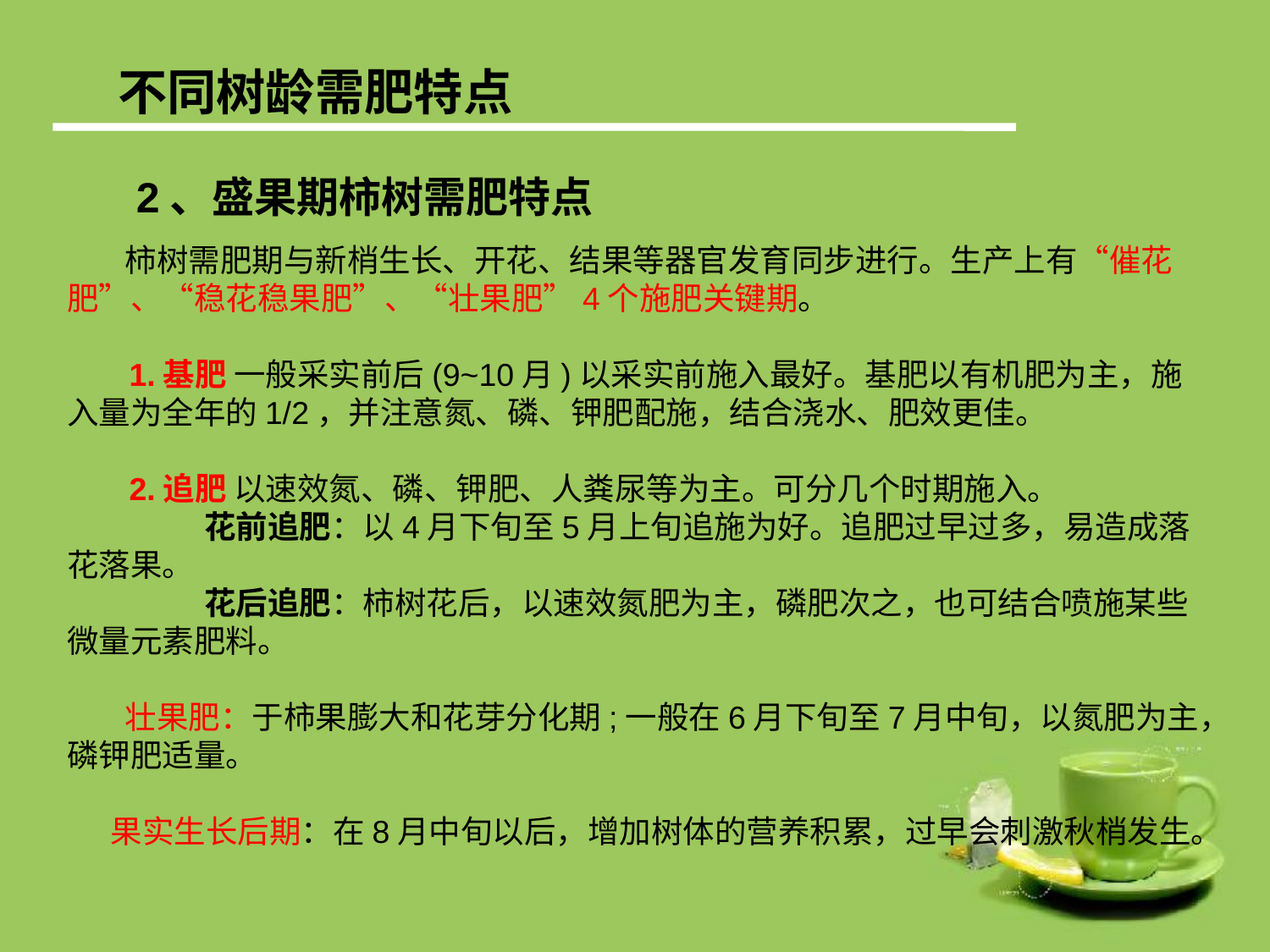

不同树龄需肥特点

  2、盛果期柿树需肥特点

       柿树需肥期与新梢生长、开花、结果等器官发育同步进行。生产上有“催花肥”、“稳花稳果肥”、“壮果肥”4个施肥关键期。

       1.基肥 一般采实前后(9~10月)以采实前施入最好。基肥以有机肥为主，施入量为全年的1/2，并注意氮、磷、钾肥配施，结合浇水、肥效更佳。

       2.追肥 以速效氮、磷、钾肥、人粪尿等为主。可分几个时期施入。
                  花前追肥：以4月下旬至5月上旬追施为好。追肥过早过多，易造成落花落果。
                  花后追肥：柿树花后，以速效氮肥为主，磷肥次之，也可结合喷施某些微量元素肥料。

       壮果肥：于柿果膨大和花芽分化期;一般在6月下旬至7月中旬，以氮肥为主，磷钾肥适量。

     果实生长后期：在8月中旬以后，增加树体的营养积累，过早会刺激秋梢发生。